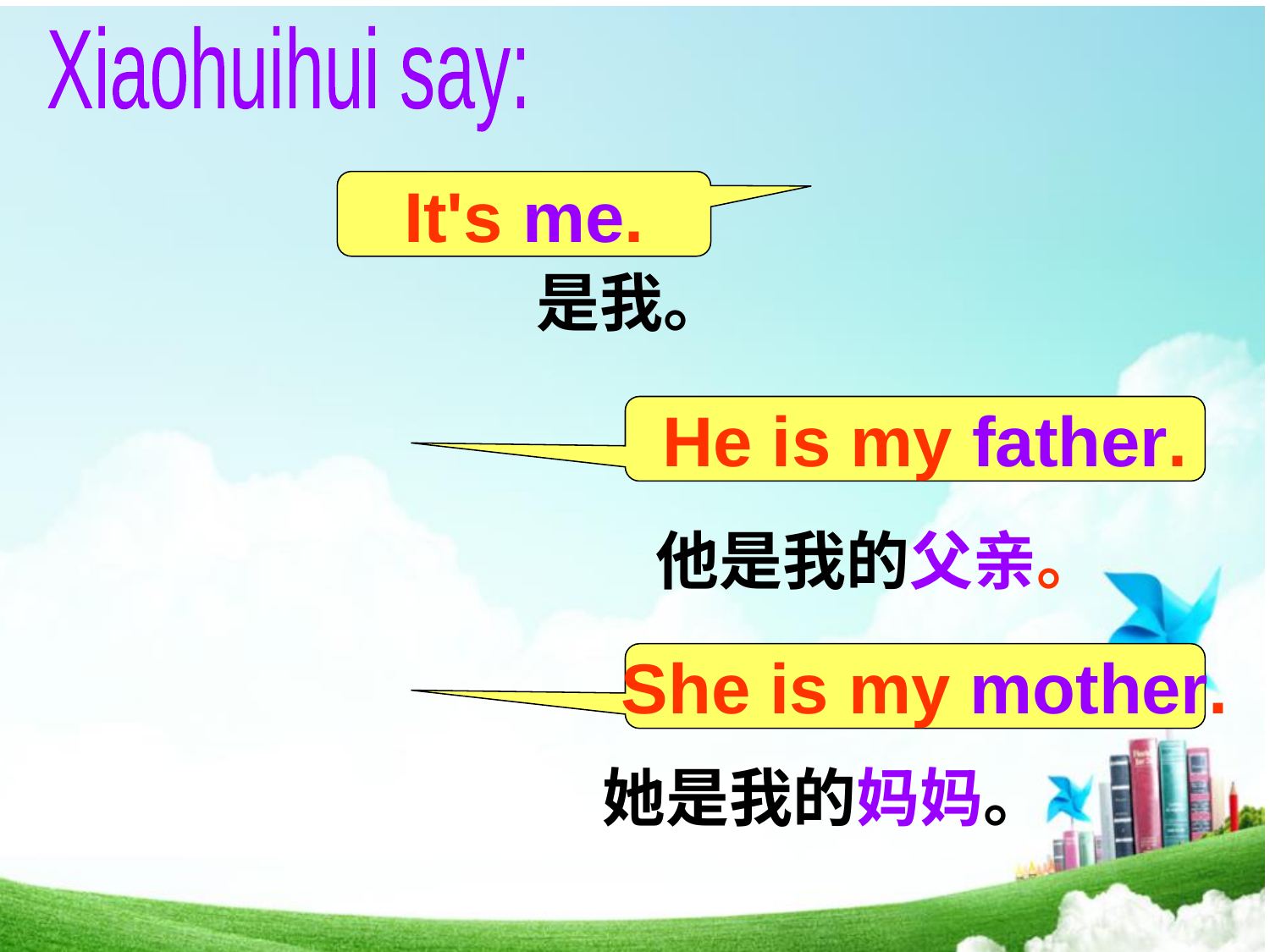

Xiaohuihui say:
It's me.
是我。
 He is my father.
他是我的父亲。
 She is my mother.
她是我的妈妈。